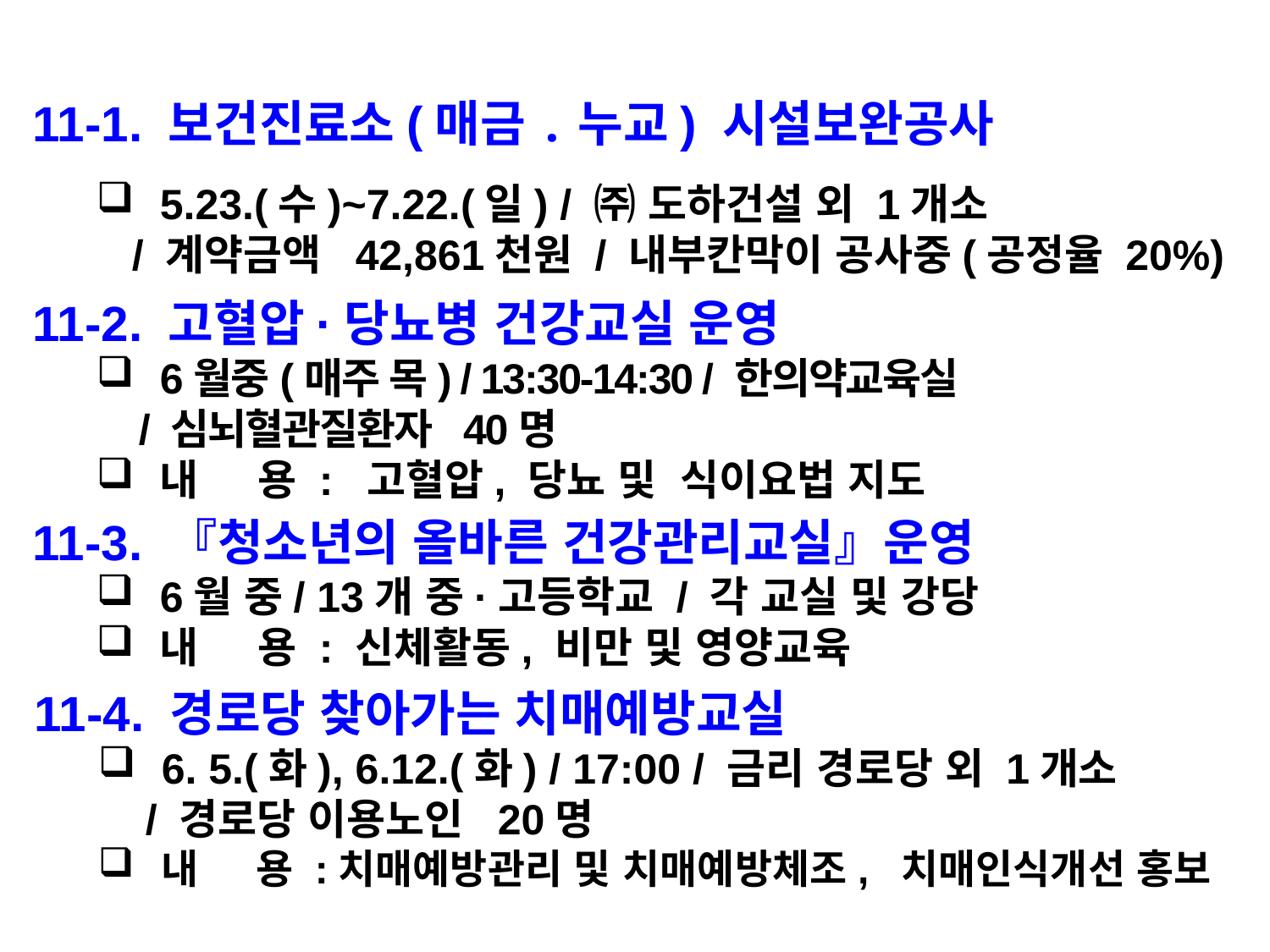

11-1. 보건진료소(매금 ․ 누교) 시설보완공사
5.23.(수)~7.22.(일) / ㈜ 도하건설 외 1개소
   / 계약금액  42,861천원 / 내부칸막이 공사중(공정율 20%)

11-2. 고혈압·당뇨병 건강교실 운영
6월중(매주 목) / 13:30-14:30 / 한의약교육실
    / 심뇌혈관질환자  40명
내     용 :  고혈압, 당뇨 및  식이요법 지도

11-3. 『청소년의 올바른 건강관리교실』운영
6월 중/ 13개 중·고등학교 / 각 교실 및 강당
내     용 : 신체활동, 비만 및 영양교육

11-4. 경로당 찾아가는 치매예방교실
6. 5.(화), 6.12.(화) / 17:00 / 금리 경로당 외 1개소
    / 경로당 이용노인  20명
내     용 :치매예방관리 및 치매예방체조,  치매인식개선 홍보